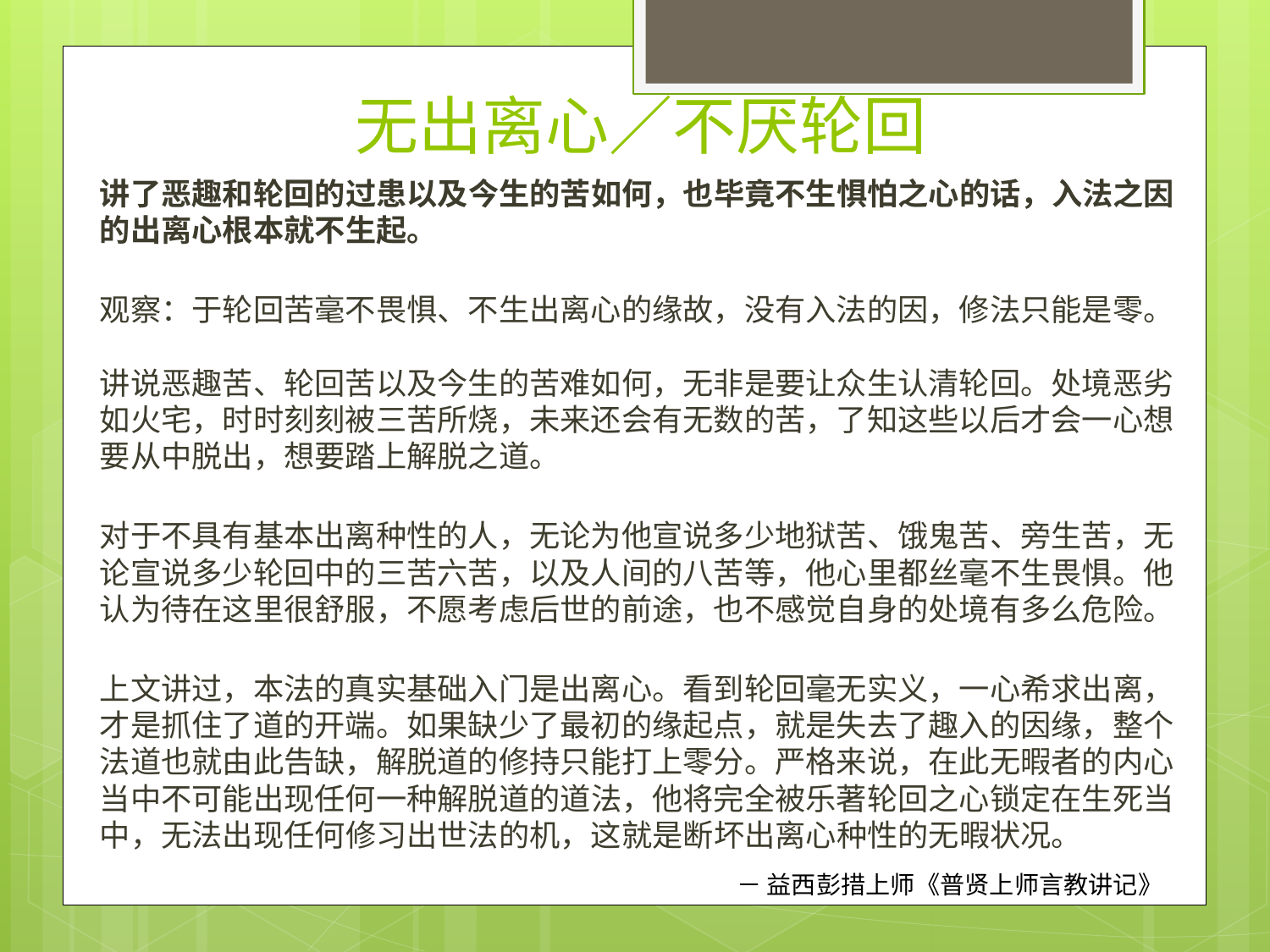

# 无出离心／不厌轮回
讲了恶趣和轮回的过患以及今生的苦如何，也毕竟不生惧怕之心的话，入法之因的出离心根本就不生起。
观察：于轮回苦毫不畏惧、不生出离心的缘故，没有入法的因，修法只能是零。
讲说恶趣苦、轮回苦以及今生的苦难如何，无非是要让众生认清轮回。处境恶劣如火宅，时时刻刻被三苦所烧，未来还会有无数的苦，了知这些以后才会一心想要从中脱出，想要踏上解脱之道。
对于不具有基本出离种性的人，无论为他宣说多少地狱苦、饿鬼苦、旁生苦，无论宣说多少轮回中的三苦六苦，以及人间的八苦等，他心里都丝毫不生畏惧。他认为待在这里很舒服，不愿考虑后世的前途，也不感觉自身的处境有多么危险。
上文讲过，本法的真实基础入门是出离心。看到轮回毫无实义，一心希求出离，才是抓住了道的开端。如果缺少了最初的缘起点，就是失去了趣入的因缘，整个法道也就由此告缺，解脱道的修持只能打上零分。严格来说，在此无暇者的内心当中不可能出现任何一种解脱道的道法，他将完全被乐著轮回之心锁定在生死当中，无法出现任何修习出世法的机，这就是断坏出离心种性的无暇状况。

－ 益西彭措上师《普贤上师言教讲记》